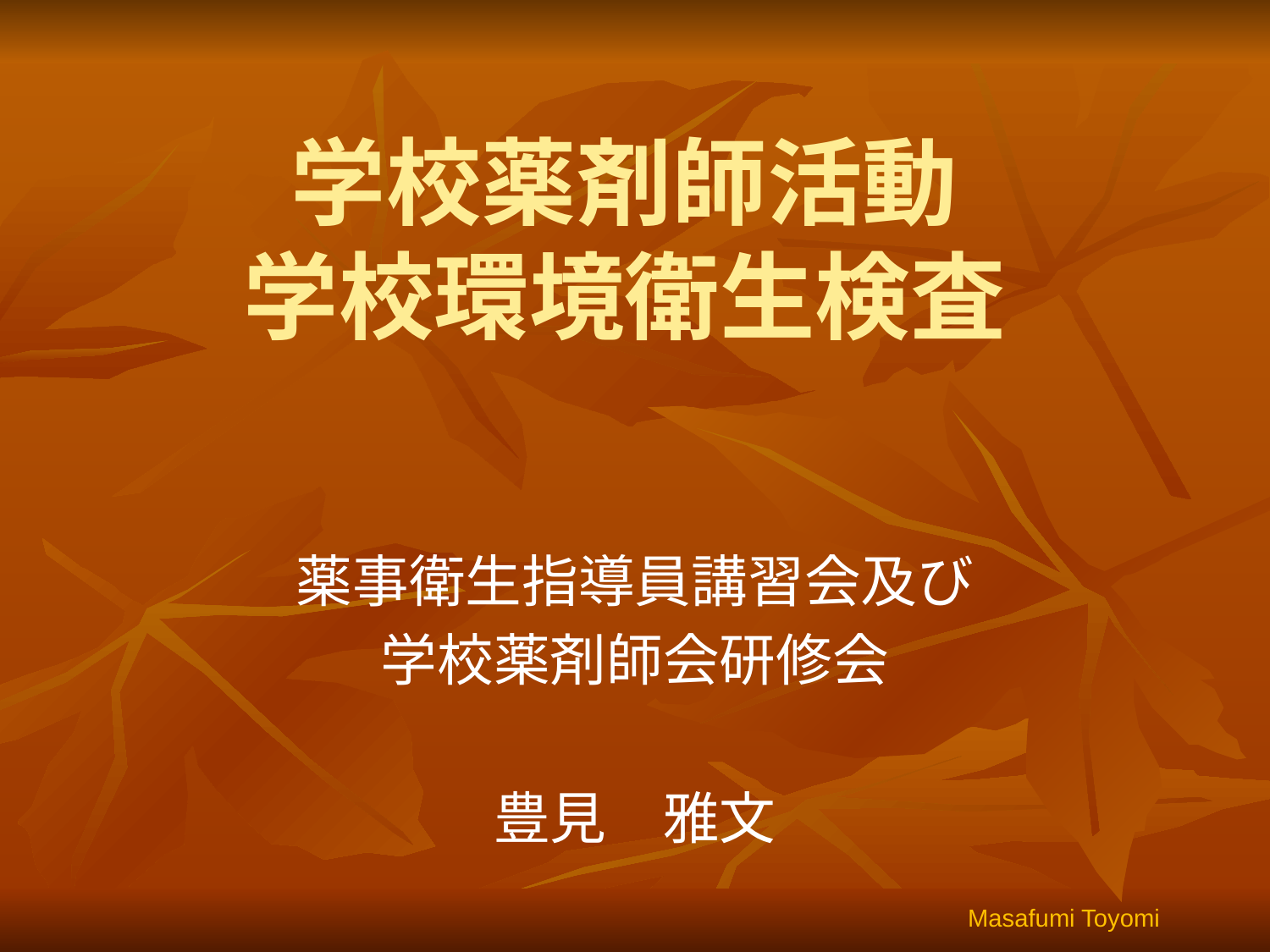

# 学校薬剤師活動 学校環境衛生検査
薬事衛生指導員講習会及び
学校薬剤師会研修会

豊見　雅文
Masafumi Toyomi